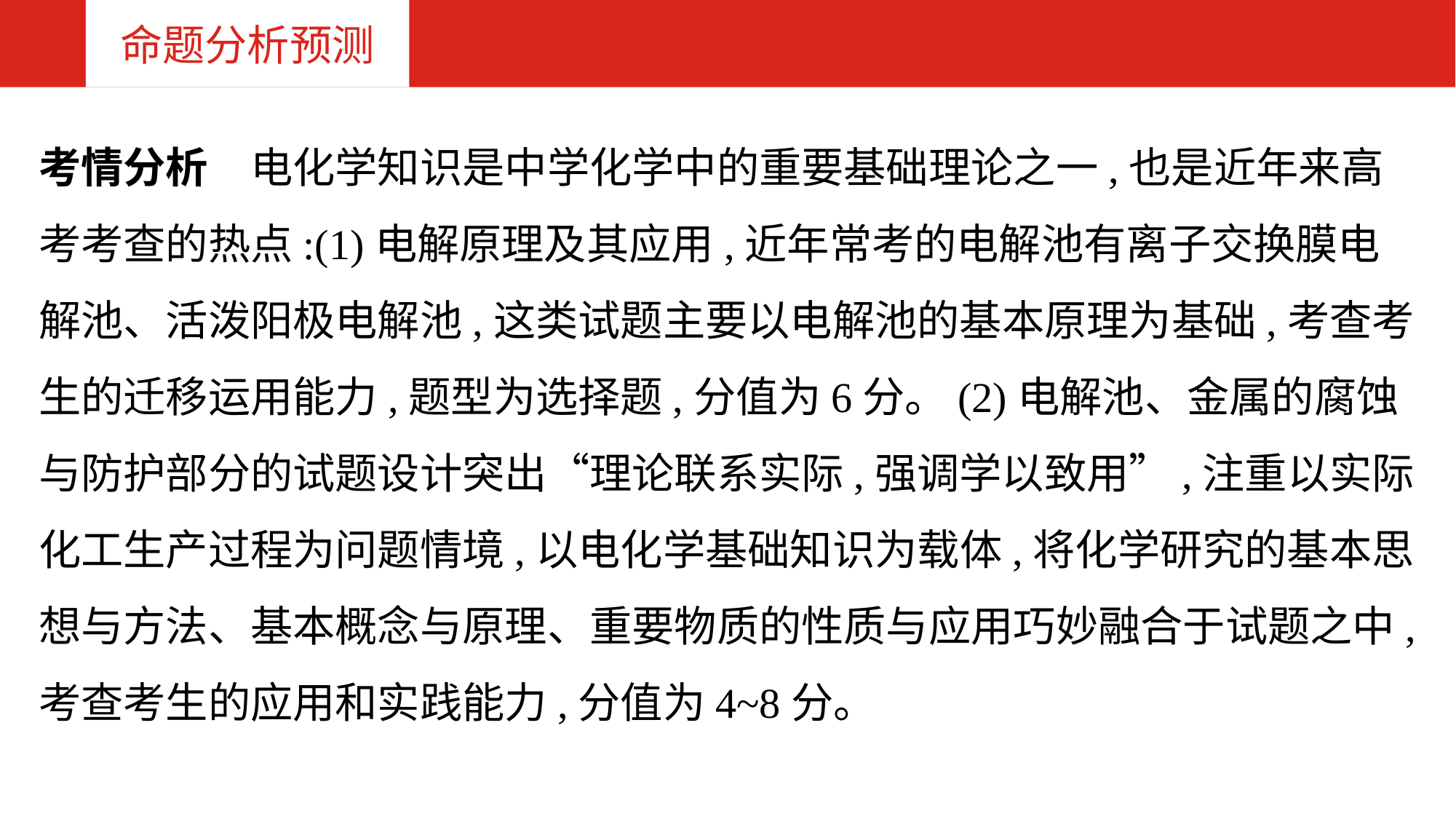

命题分析预测
考情分析　电化学知识是中学化学中的重要基础理论之一,也是近年来高考考查的热点:(1)电解原理及其应用,近年常考的电解池有离子交换膜电解池、活泼阳极电解池,这类试题主要以电解池的基本原理为基础,考查考生的迁移运用能力,题型为选择题,分值为6分。(2)电解池、金属的腐蚀与防护部分的试题设计突出“理论联系实际,强调学以致用”,注重以实际化工生产过程为问题情境,以电化学基础知识为载体,将化学研究的基本思想与方法、基本概念与原理、重要物质的性质与应用巧妙融合于试题之中,考查考生的应用和实践能力,分值为4~8分。